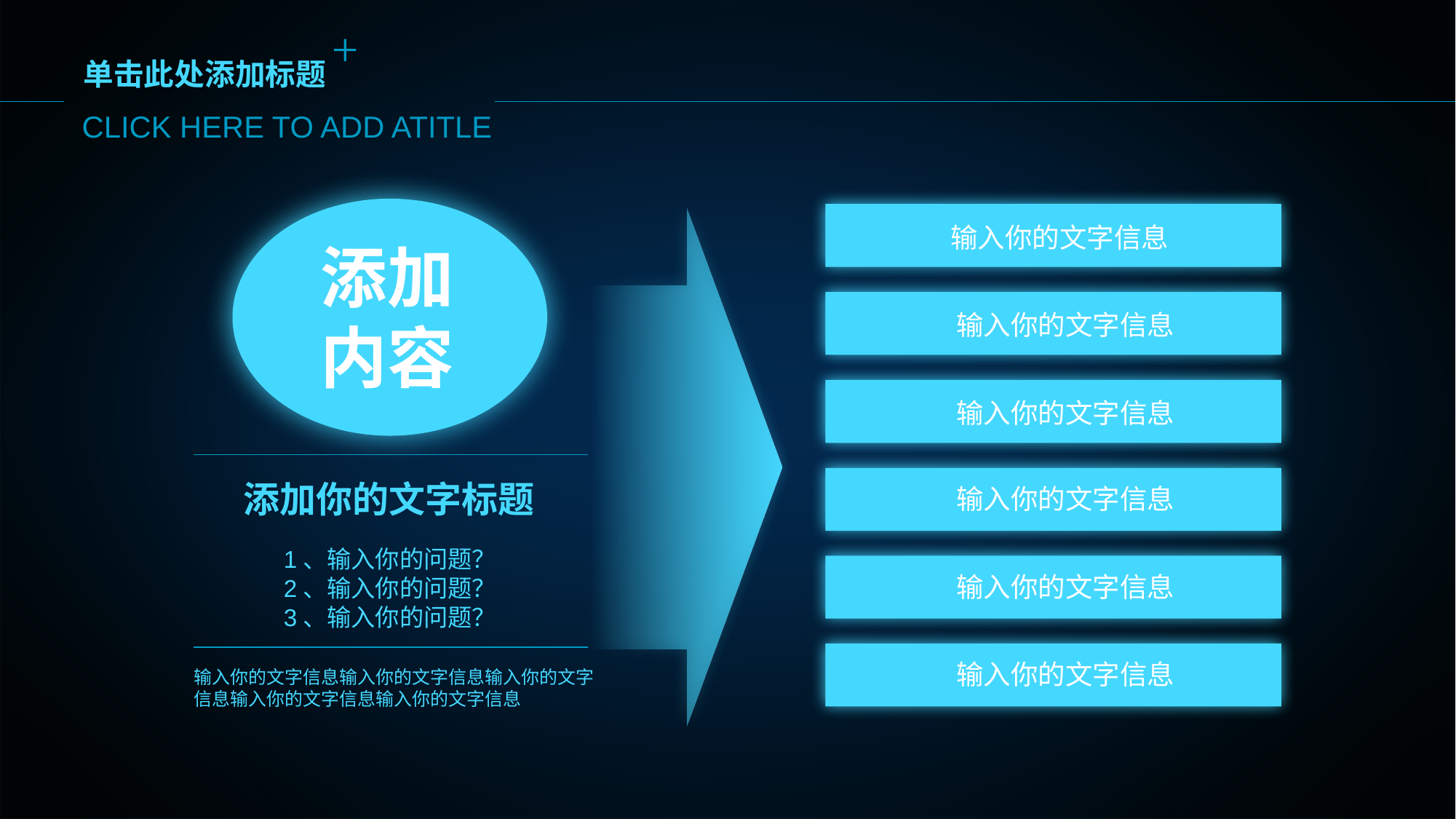

CLICK HERE TO ADD ATITLE
单击此处添加标题

添加
内容

输入你的文字信息

输入你的文字信息

输入你的文字信息
添加你的文字标题

输入你的文字信息
1、输入你的问题？
2、输入你的问题？
3、输入你的问题？

输入你的文字信息

输入你的文字信息
输入你的文字信息输入你的文字信息输入你的文字信息输入你的文字信息输入你的文字信息